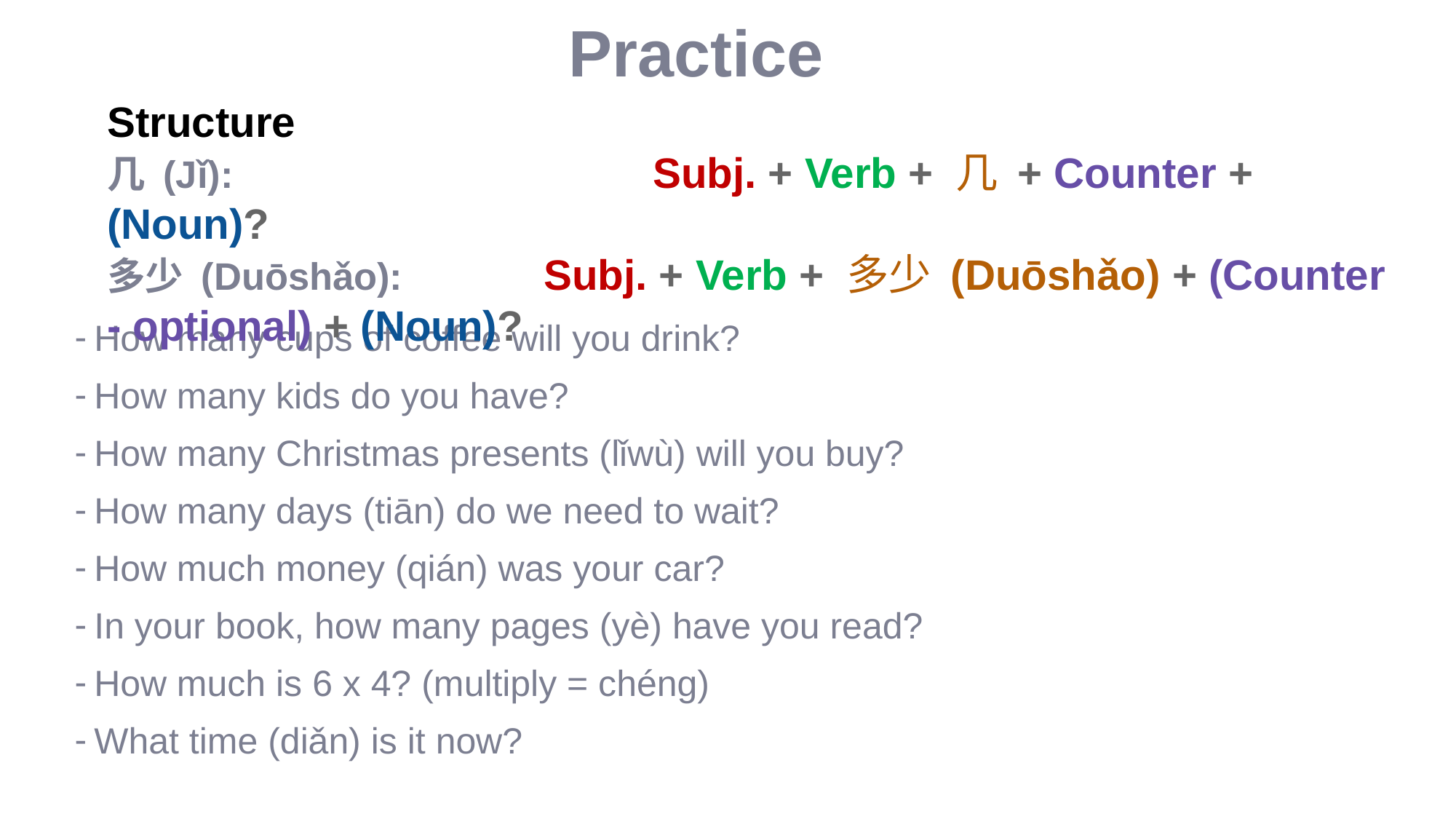

# Practice
Structure
几 (Jǐ): 				Subj. + Verb + 几 + Counter + (Noun)?
多少 (Duōshǎo): 		Subj. + Verb + 多少 (Duōshǎo) + (Counter - optional) + (Noun)?
How many cups of coffee will you drink?
How many kids do you have?
How many Christmas presents (lǐwù) will you buy?
How many days (tiān) do we need to wait?
How much money (qián) was your car?
In your book, how many pages (yè) have you read?
How much is 6 x 4? (multiply = chéng)
What time (diǎn) is it now?